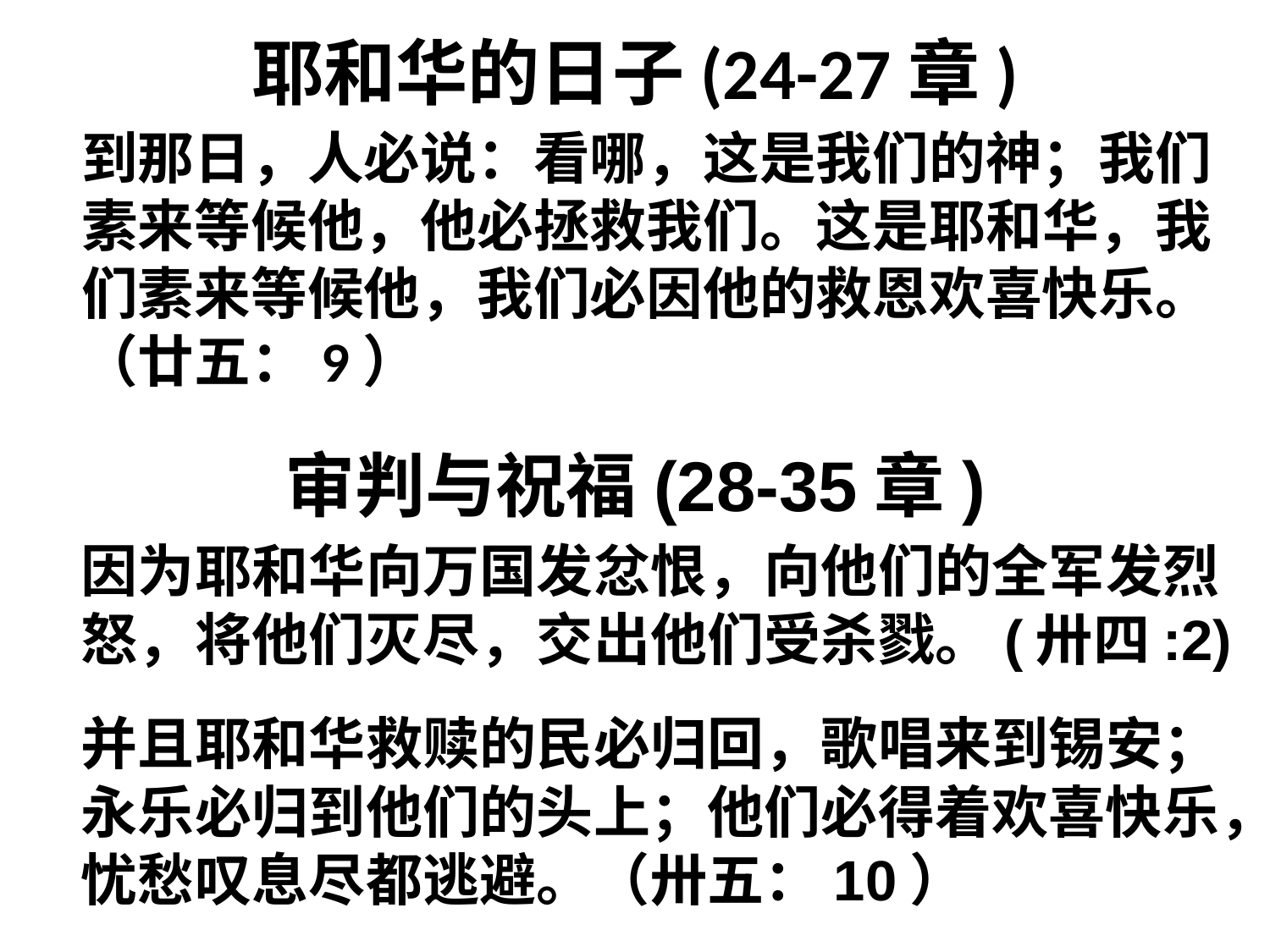

# 耶和华的日子(24-27章)
	到那日，人必说：看哪，这是我们的神；我们素来等候他，他必拯救我们。这是耶和华，我们素来等候他，我们必因他的救恩欢喜快乐。（廿五：9）

审判与祝福(28-35章)
	因为耶和华向万国发忿恨，向他们的全军发烈怒，将他们灭尽，交出他们受杀戮。(卅四:2)

	并且耶和华救赎的民必归回，歌唱来到锡安；永乐必归到他们的头上；他们必得着欢喜快乐，忧愁叹息尽都逃避。（卅五：10）